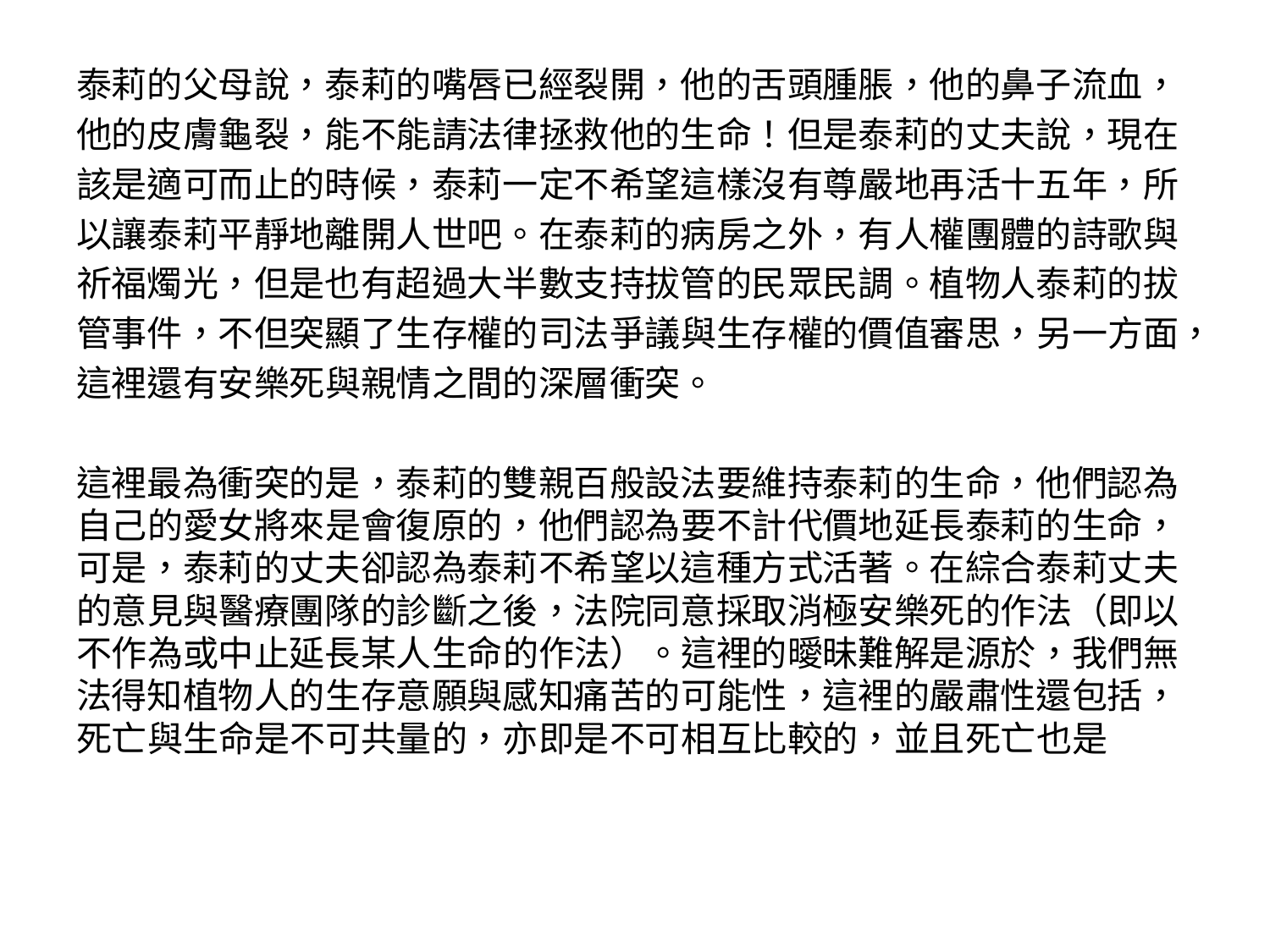

泰莉的父母說，泰莉的嘴唇已經裂開，他的舌頭腫脹，他的鼻子流血，
他的皮膚龜裂，能不能請法律拯救他的生命！但是泰莉的丈夫說，現在
該是適可而止的時候，泰莉一定不希望這樣沒有尊嚴地再活十五年，所
以讓泰莉平靜地離開人世吧。在泰莉的病房之外，有人權團體的詩歌與
祈福燭光，但是也有超過大半數支持拔管的民眾民調。植物人泰莉的拔
管事件，不但突顯了生存權的司法爭議與生存權的價值審思，另一方面，
這裡還有安樂死與親情之間的深層衝突。

這裡最為衝突的是，泰莉的雙親百般設法要維持泰莉的生命，他們認為自己的愛女將來是會復原的，他們認為要不計代價地延長泰莉的生命，可是，泰莉的丈夫卻認為泰莉不希望以這種方式活著。在綜合泰莉丈夫的意見與醫療團隊的診斷之後，法院同意採取消極安樂死的作法（即以不作為或中止延長某人生命的作法）。這裡的曖昧難解是源於，我們無法得知植物人的生存意願與感知痛苦的可能性，這裡的嚴肅性還包括，死亡與生命是不可共量的，亦即是不可相互比較的，並且死亡也是